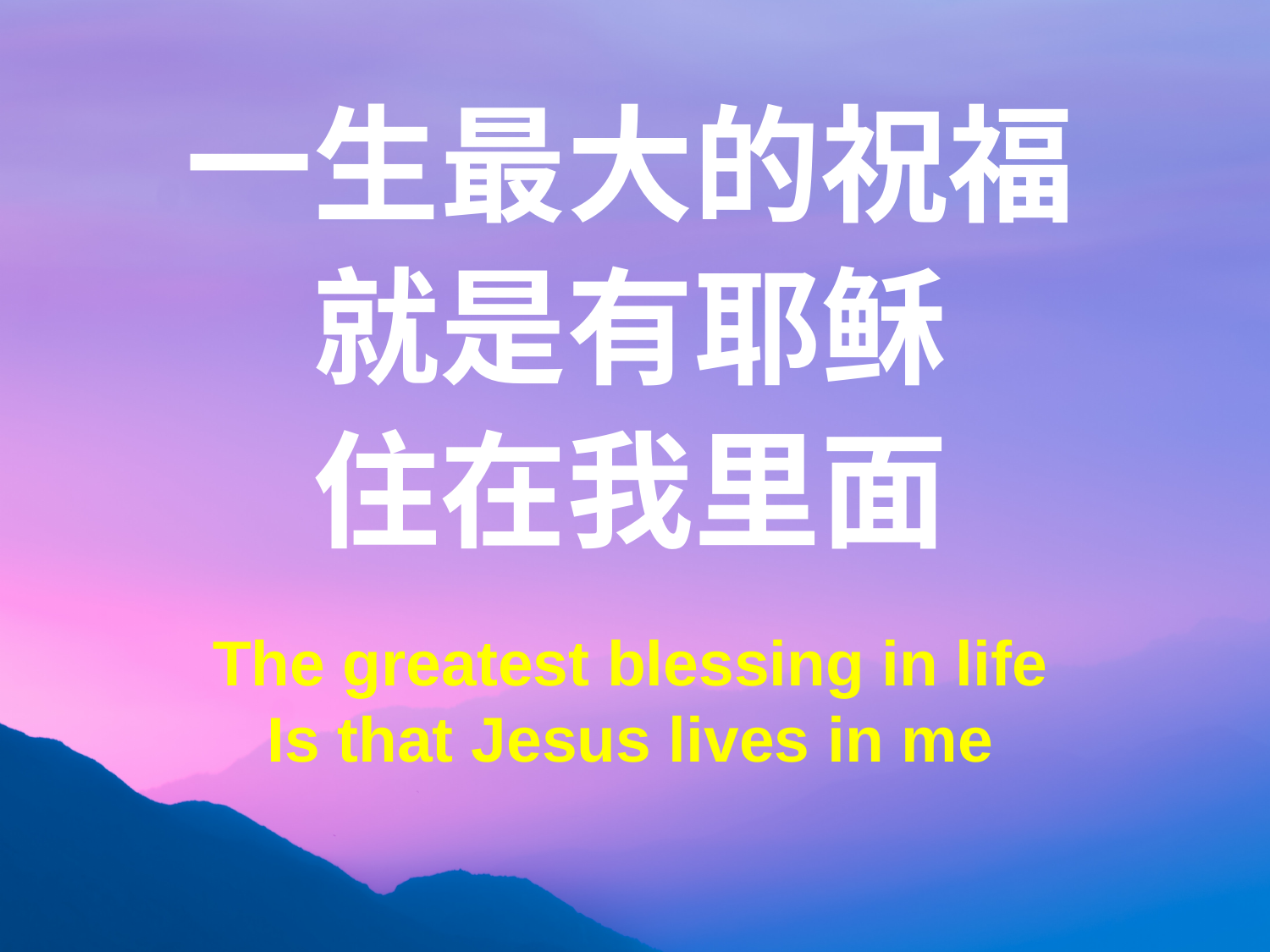

一生最大的祝福
就是有耶稣
住在我里面
The greatest blessing in life
Is that Jesus lives in me